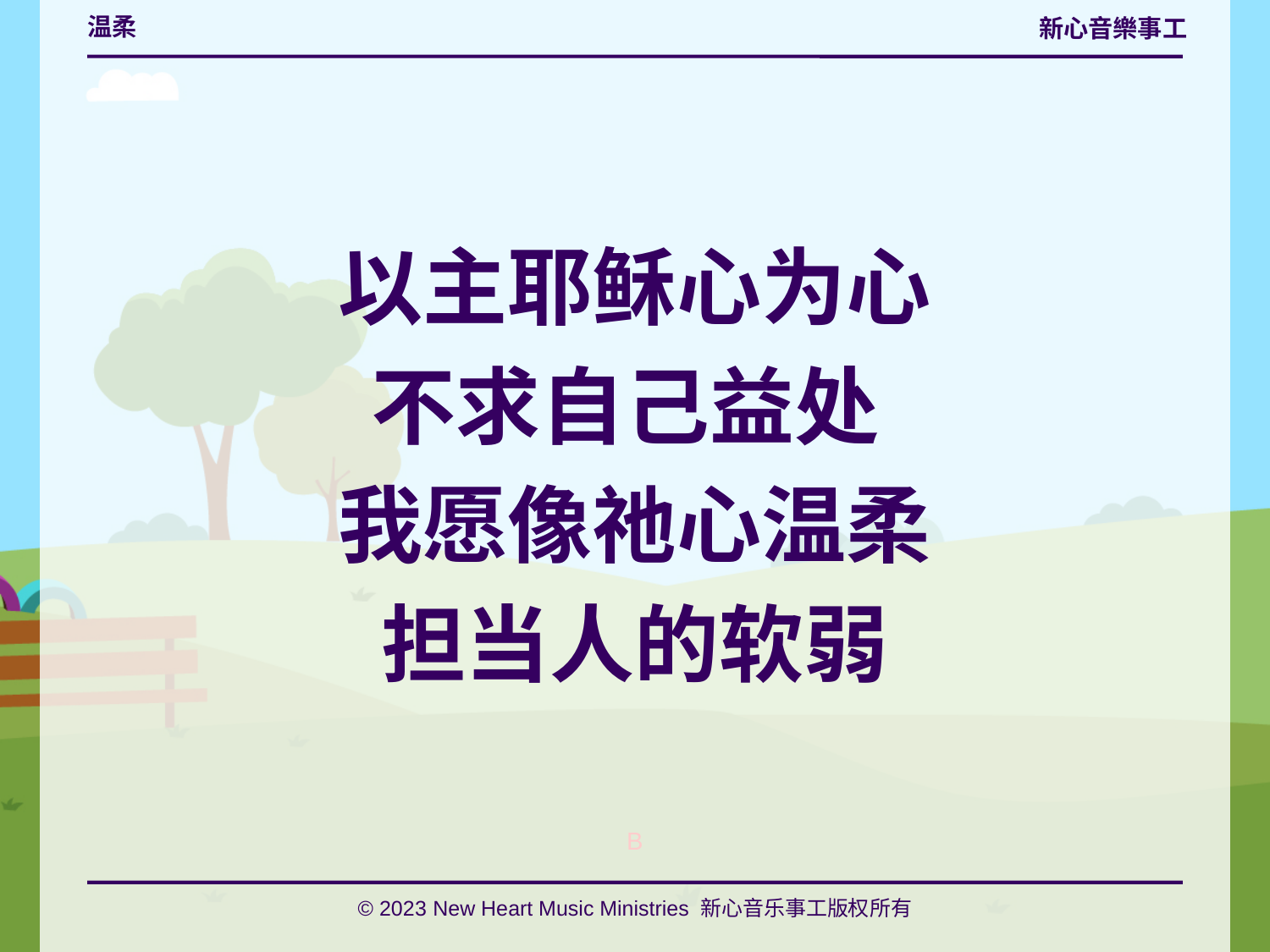

# 温柔
以主耶稣心为心
不求自己益处
我愿像祂心温柔
担当人的软弱
B
© 2023 New Heart Music Ministries 新心音乐事工版权所有